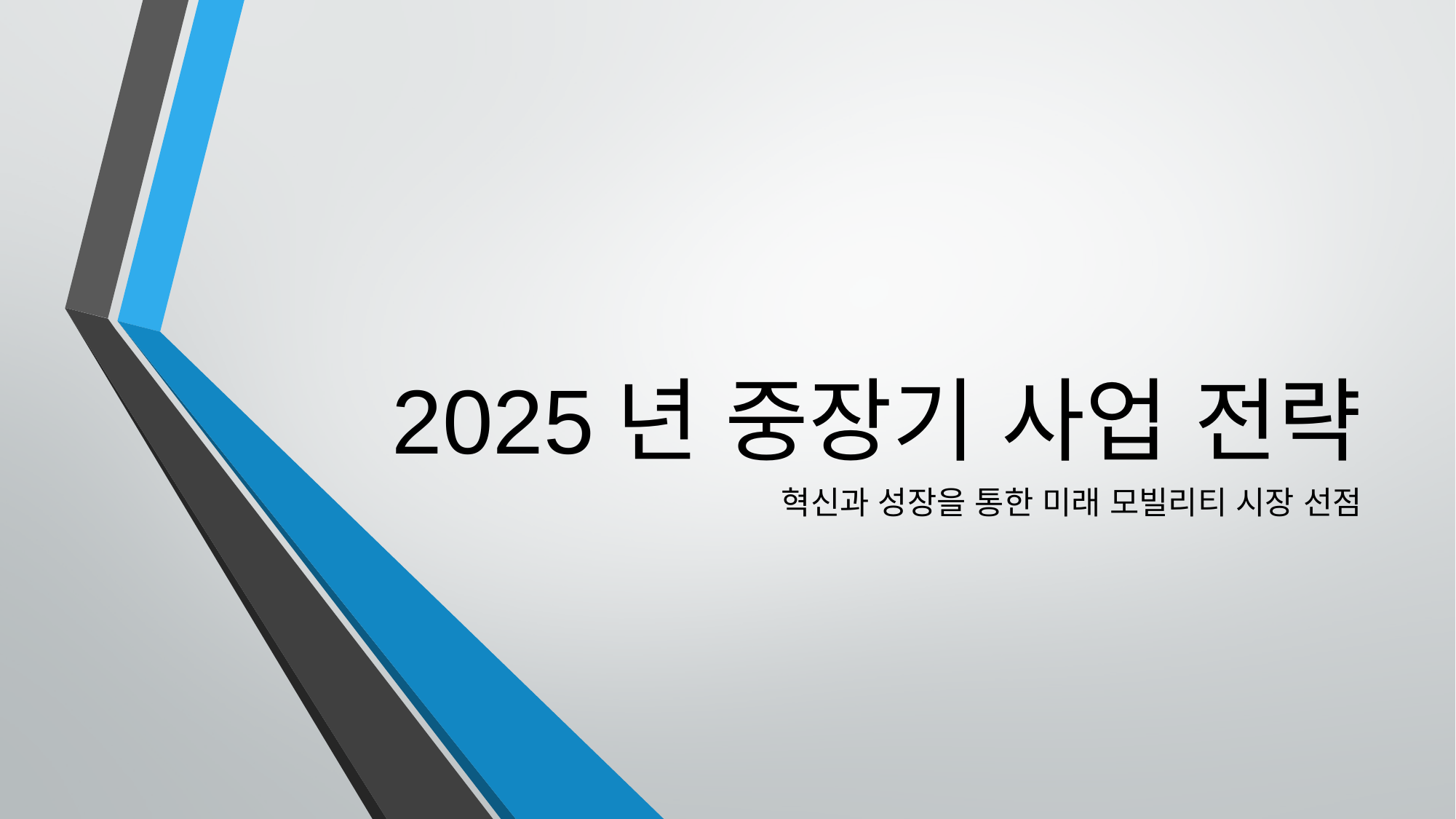

# 2025년 중장기 사업 전략
혁신과 성장을 통한 미래 모빌리티 시장 선점